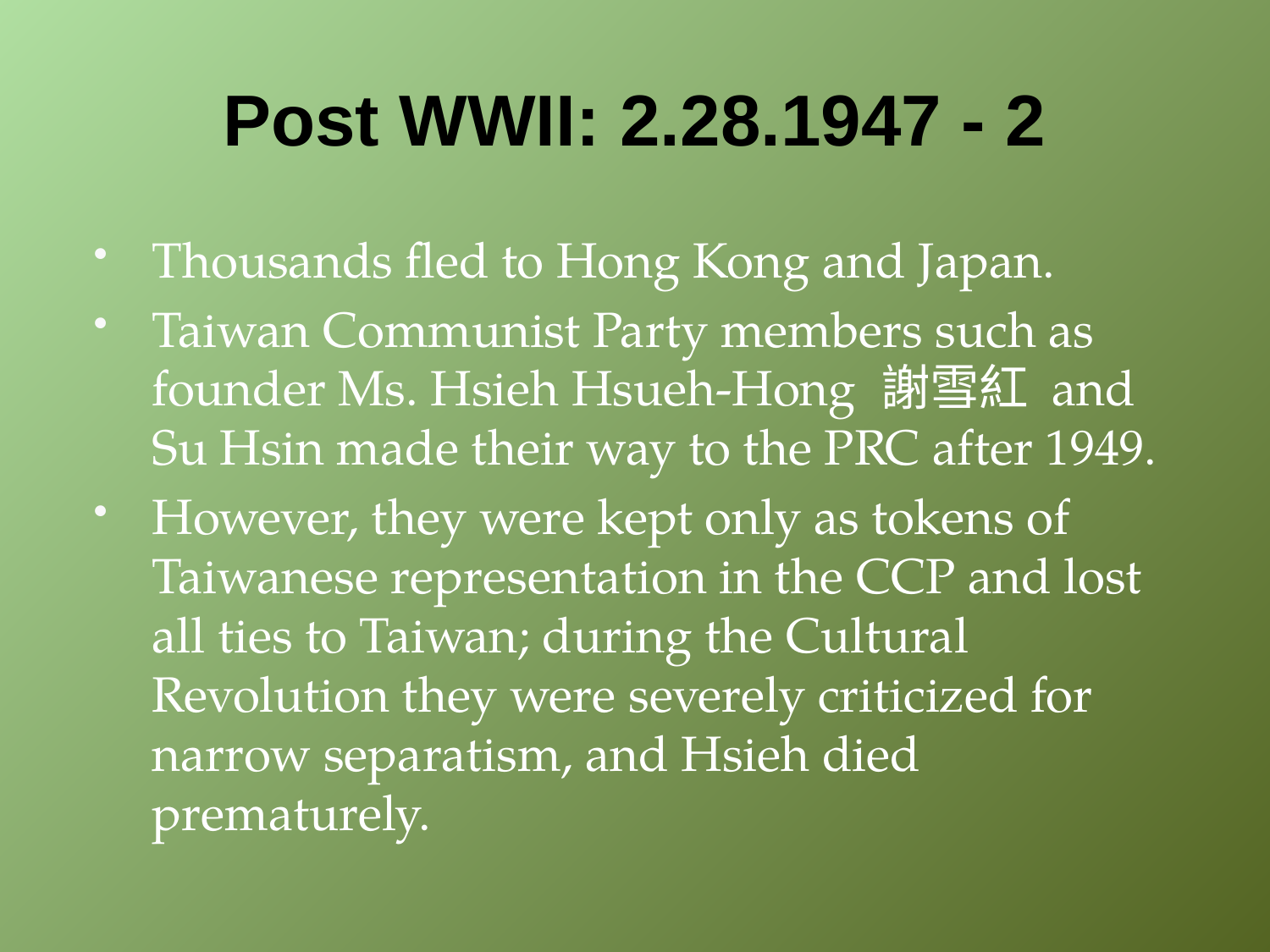

# Post WWII: 2.28.1947 - 2
Thousands fled to Hong Kong and Japan.
Taiwan Communist Party members such as founder Ms. Hsieh Hsueh-Hong 謝雪紅 and  Su Hsin made their way to the PRC after 1949.
However, they were kept only as tokens of Taiwanese representation in the CCP and lost all ties to Taiwan; during the Cultural Revolution they were severely criticized for narrow separatism, and Hsieh died prematurely.